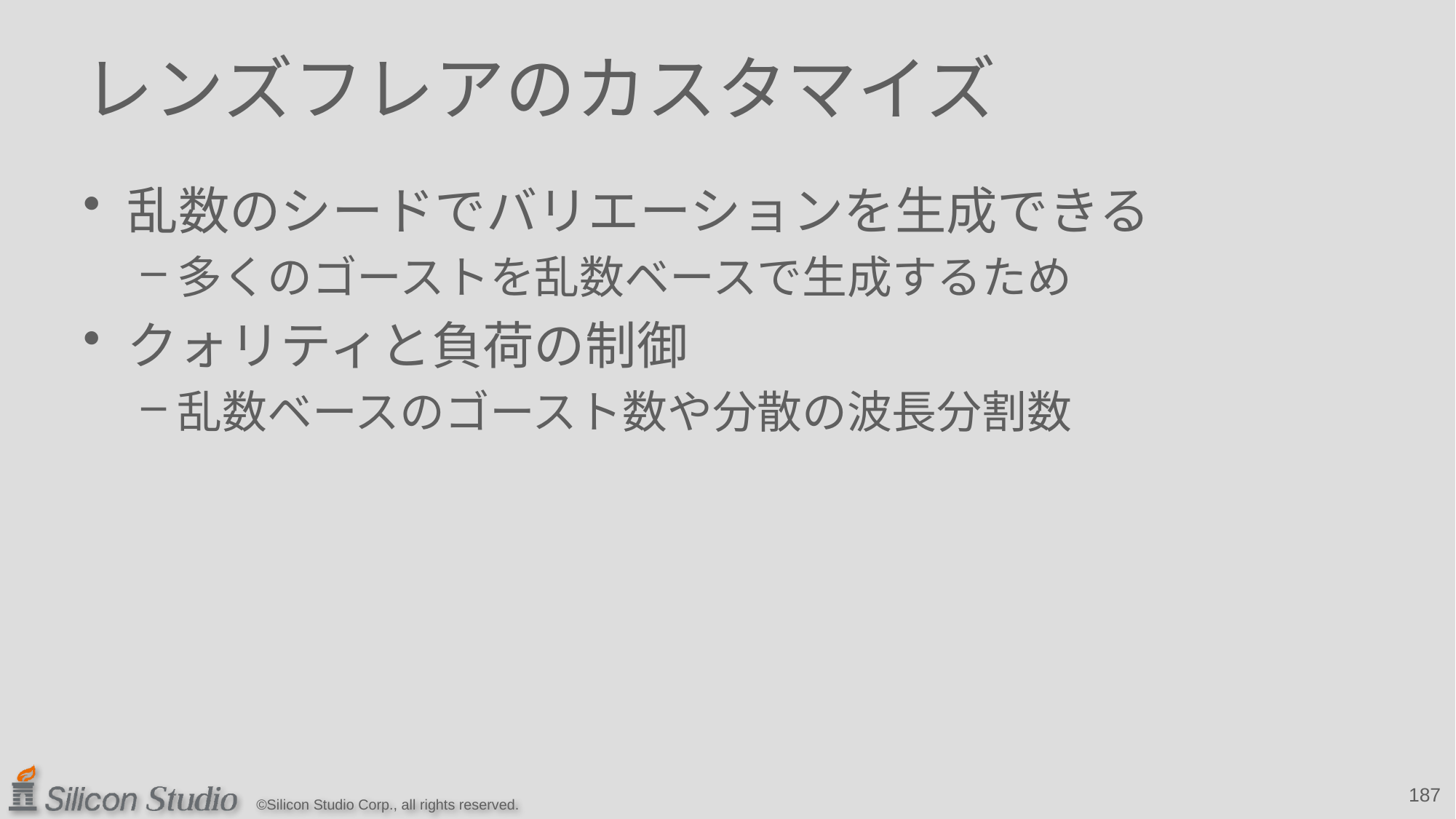

# レンズフレアのカスタマイズ
乱数のシードでバリエーションを生成できる
多くのゴーストを乱数ベースで生成するため
クォリティと負荷の制御
乱数ベースのゴースト数や分散の波長分割数
187